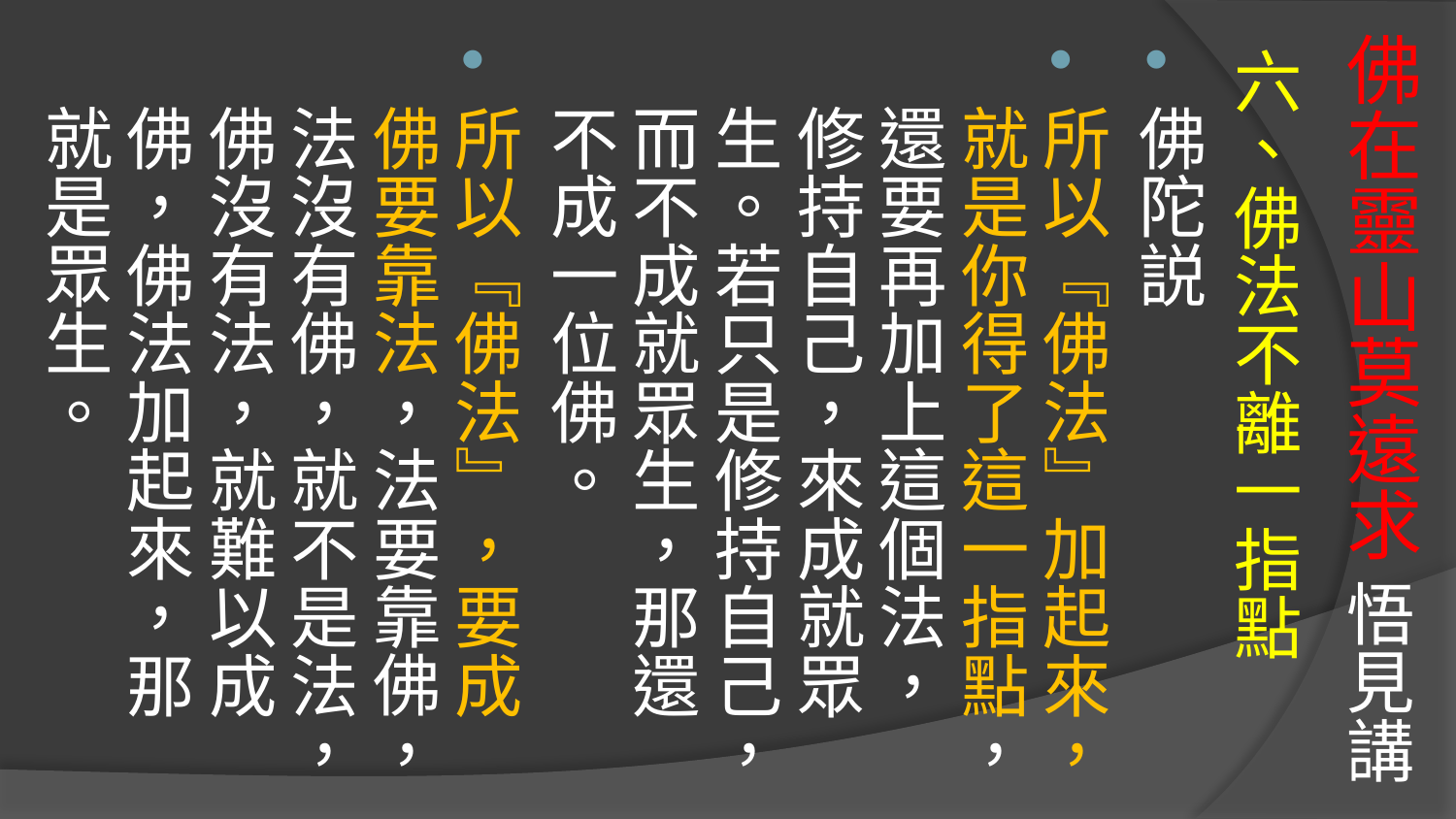

# 佛在靈山莫遠求 悟見講
六、佛法不離一指點
佛陀説
所以『佛法』加起來，就是你得了這一指點，還要再加上這個法，修持自己，來成就眾生。若只是修持自己，而不成就眾生，那還不成一位佛。
所以『佛法』，要成佛要靠法，法要靠佛，法沒有佛，就不是法，佛沒有法，就難以成佛，佛法加起來，那就是眾生。